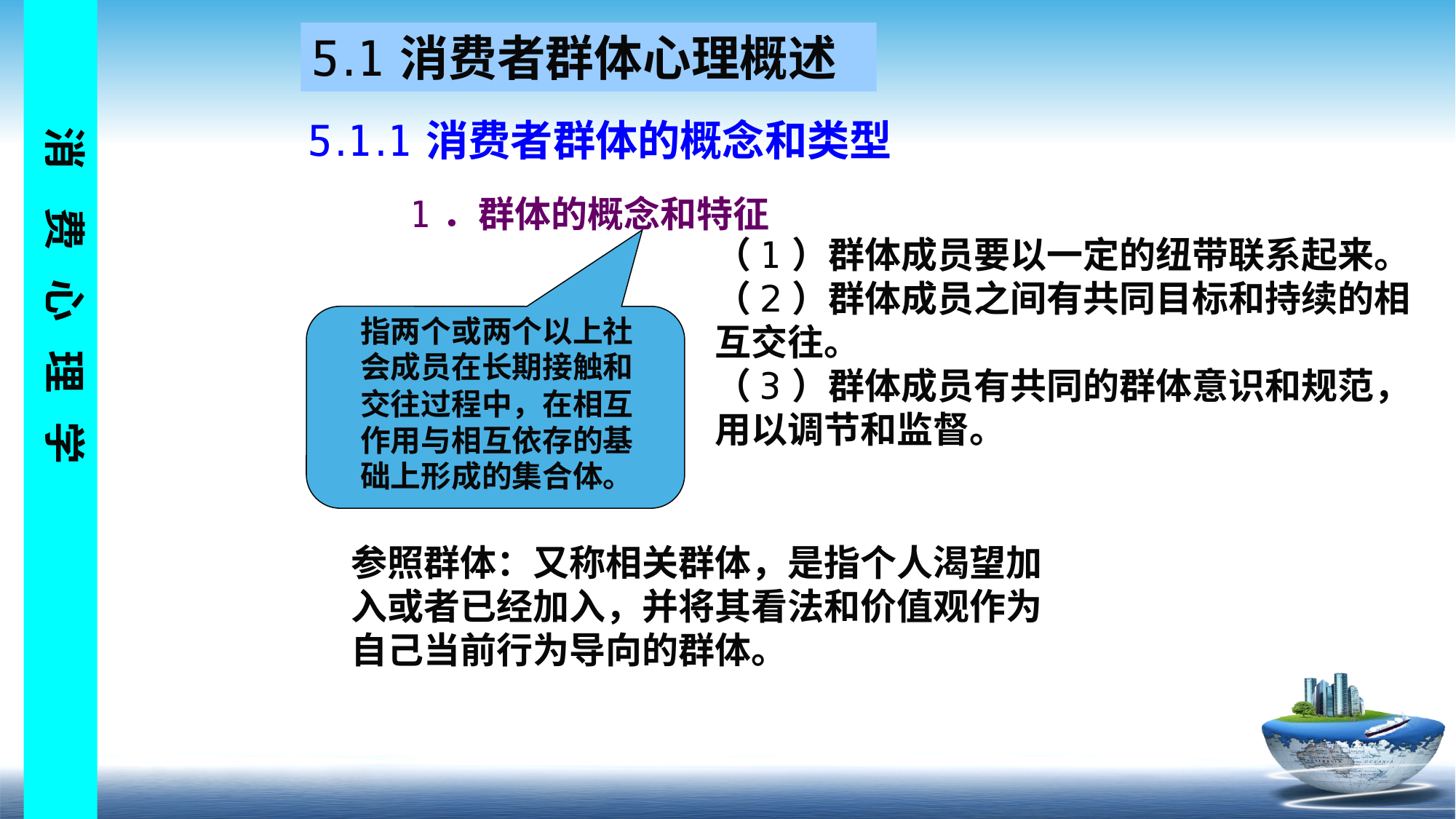

5.1消费者群体心理概述

5.1.1消费者群体的概念和类型

1．群体的概念和特征
（1）群体成员要以一定的纽带联系起来。
（2）群体成员之间有共同目标和持续的相互交往。
（3）群体成员有共同的群体意识和规范，用以调节和监督。

指两个或两个以上社会成员在长期接触和交往过程中，在相互作用与相互依存的基础上形成的集合体。
参照群体：又称相关群体，是指个人渴望加入或者已经加入，并将其看法和价值观作为自己当前行为导向的群体。